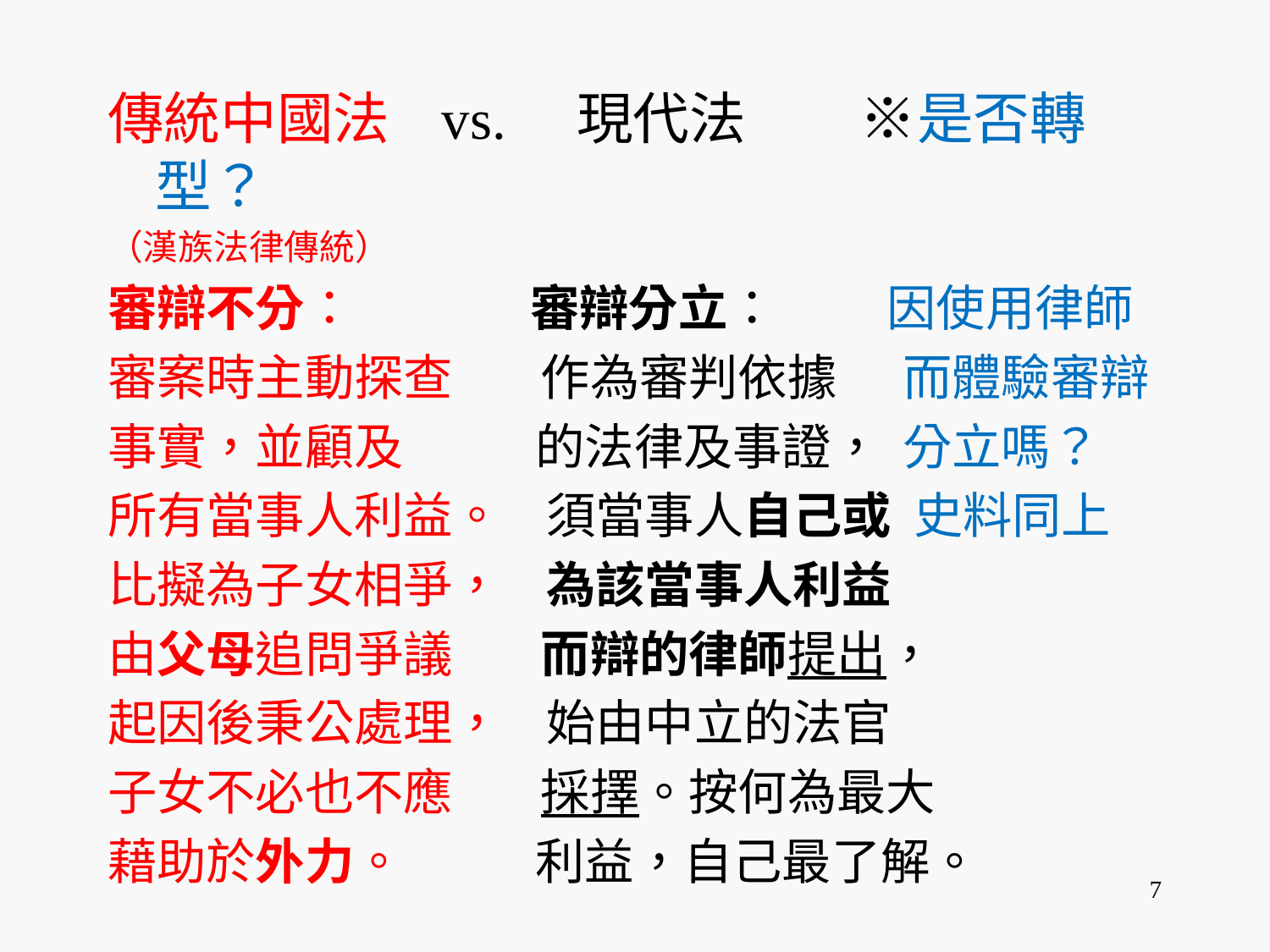

#
傳統中國法   vs.    現代法         ※是否轉型？
（漢族法律傳統）
審辯不分：                審辯分立：          因使用律師
審案時主動探查        作為審判依據      而體驗審辯
事實，並顧及            的法律及事證，  分立嗎？
所有當事人利益。    須當事人自己或  史料同上
比擬為子女相爭，    為該當事人利益
由父母追問爭議        而辯的律師提出，
起因後秉公處理，    始由中立的法官
子女不必也不應        採擇。按何為最大
藉助於外力。            利益，自己最了解。

7